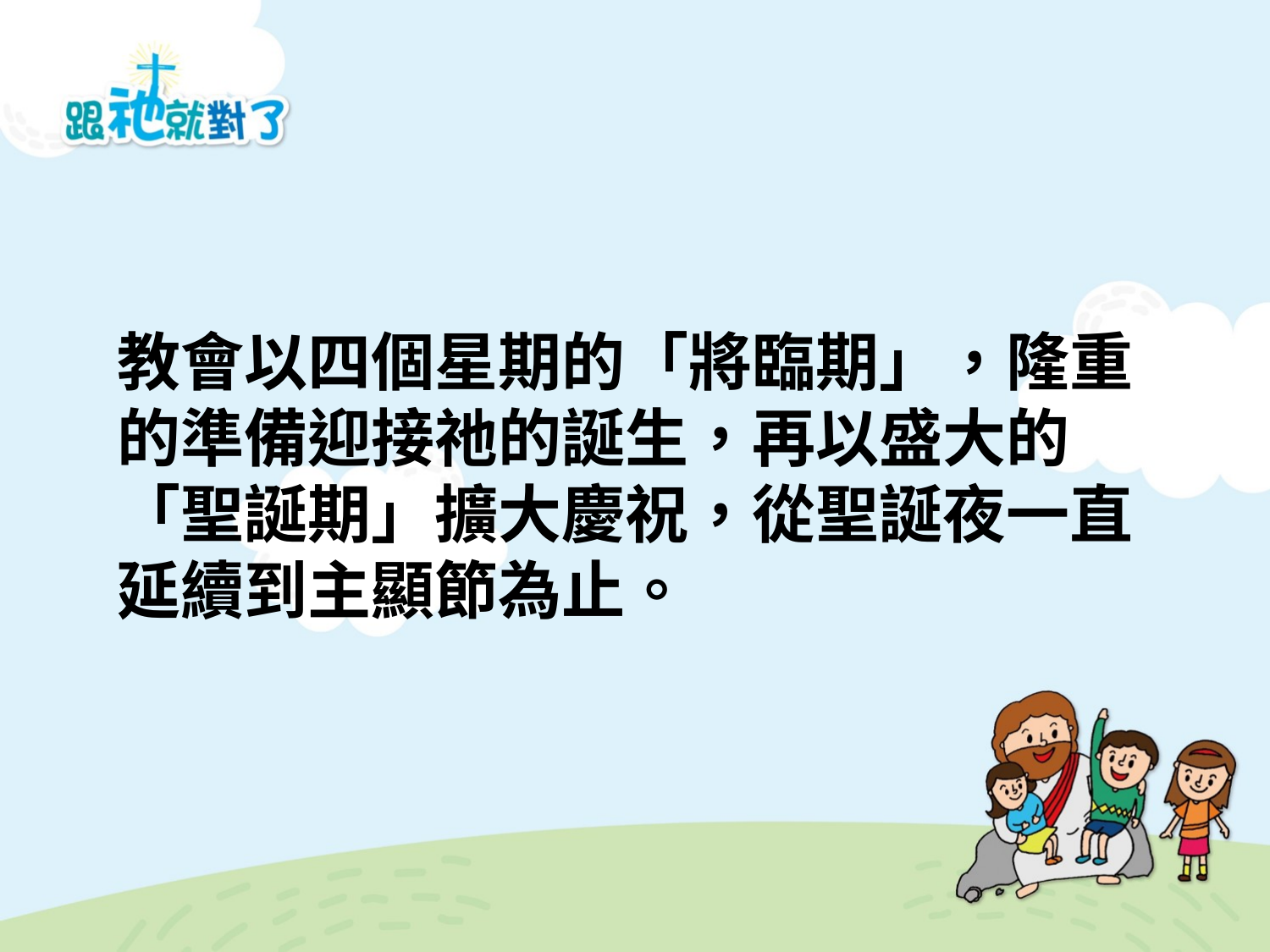

教會以四個星期的「將臨期」，隆重的準備迎接祂的誕生，再以盛大的「聖誕期」擴大慶祝，從聖誕夜一直延續到主顯節為止。